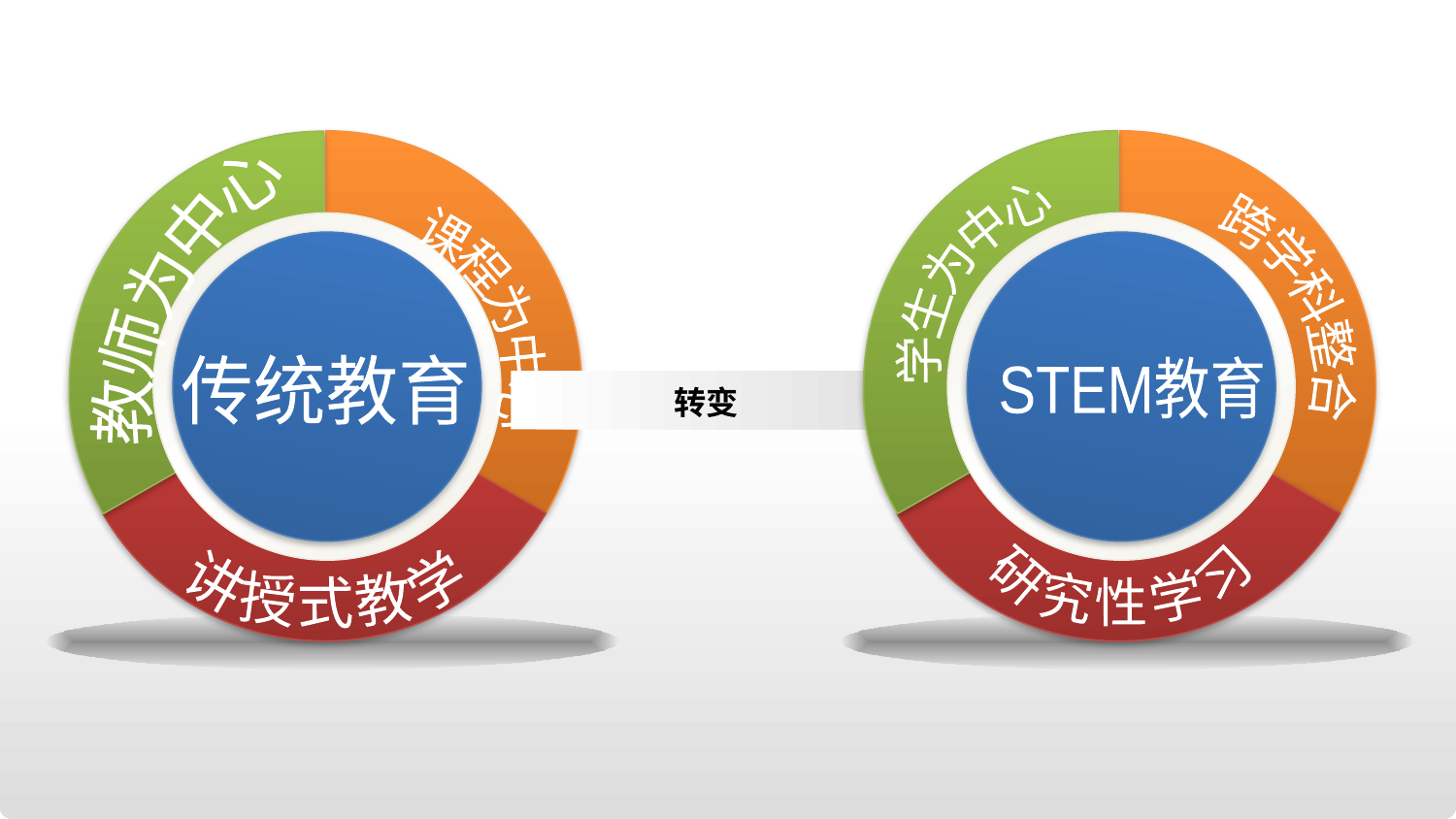

学生为中心

教师为中心
跨学科整合
课程为中心

转变
传统教育
STEM教育

研究性学习
讲授式教学